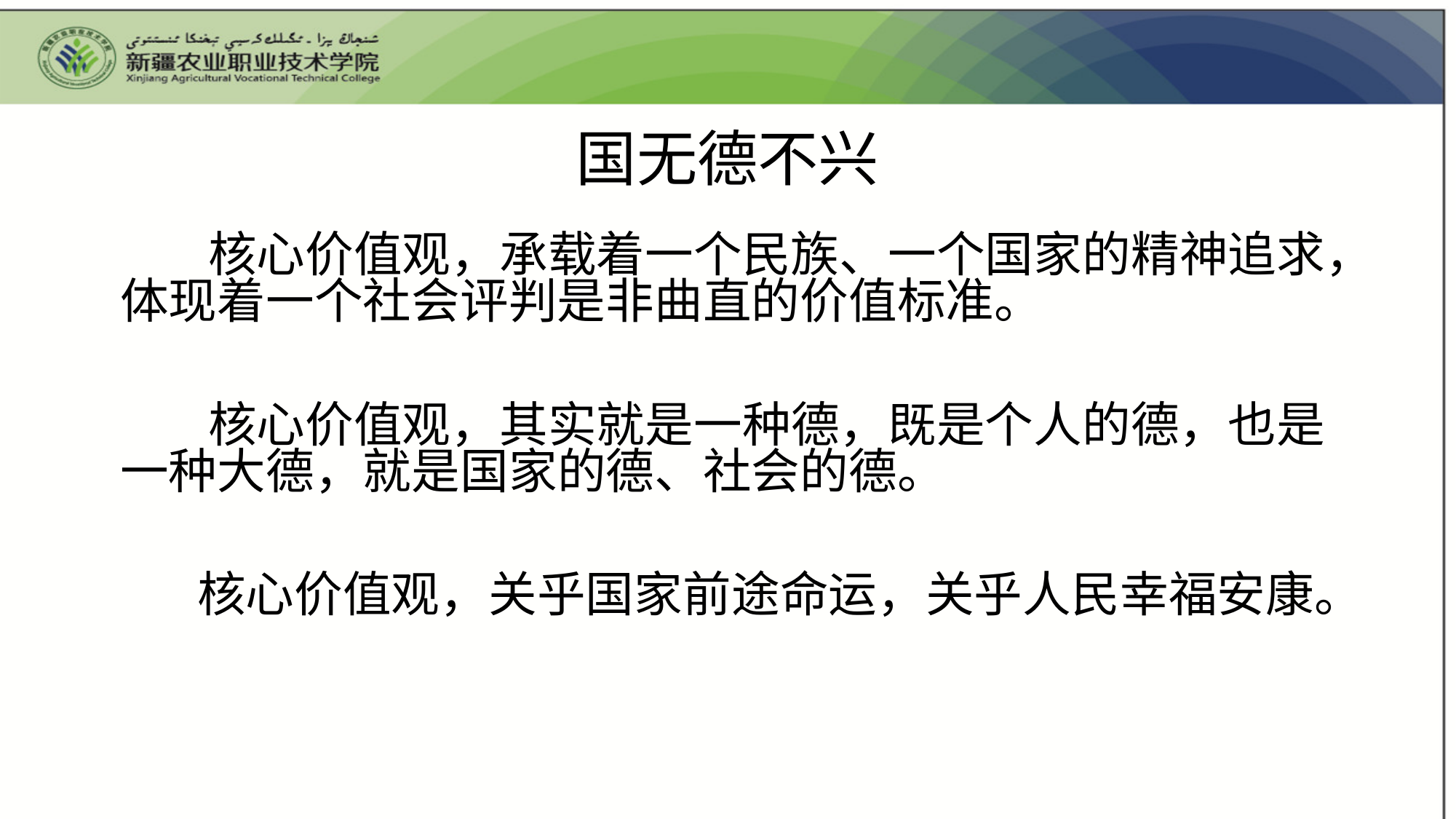

# 国无德不兴
       核心价值观，承载着一个民族、一个国家的精神追求，体现着一个社会评判是非曲直的价值标准。

       核心价值观，其实就是一种德，既是个人的德，也是一种大德，就是国家的德、社会的德。

      核心价值观，关乎国家前途命运，关乎人民幸福安康。